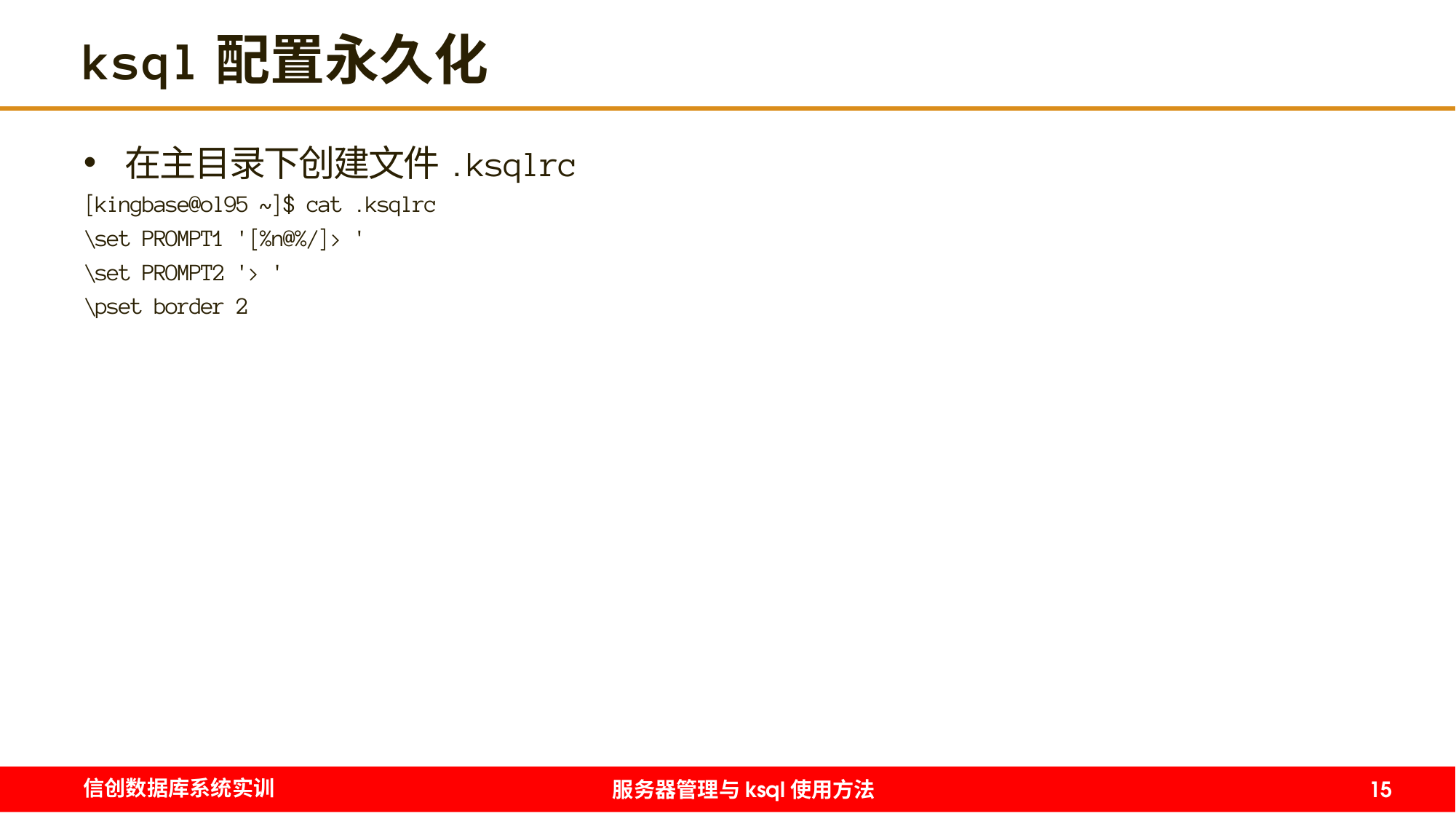

# ksql配置永久化
在主目录下创建文件.ksqlrc
[kingbase@ol95 ~]$ cat .ksqlrc
\set PROMPT1 '[%n@%/]> '
\set PROMPT2 '> '
\pset border 2